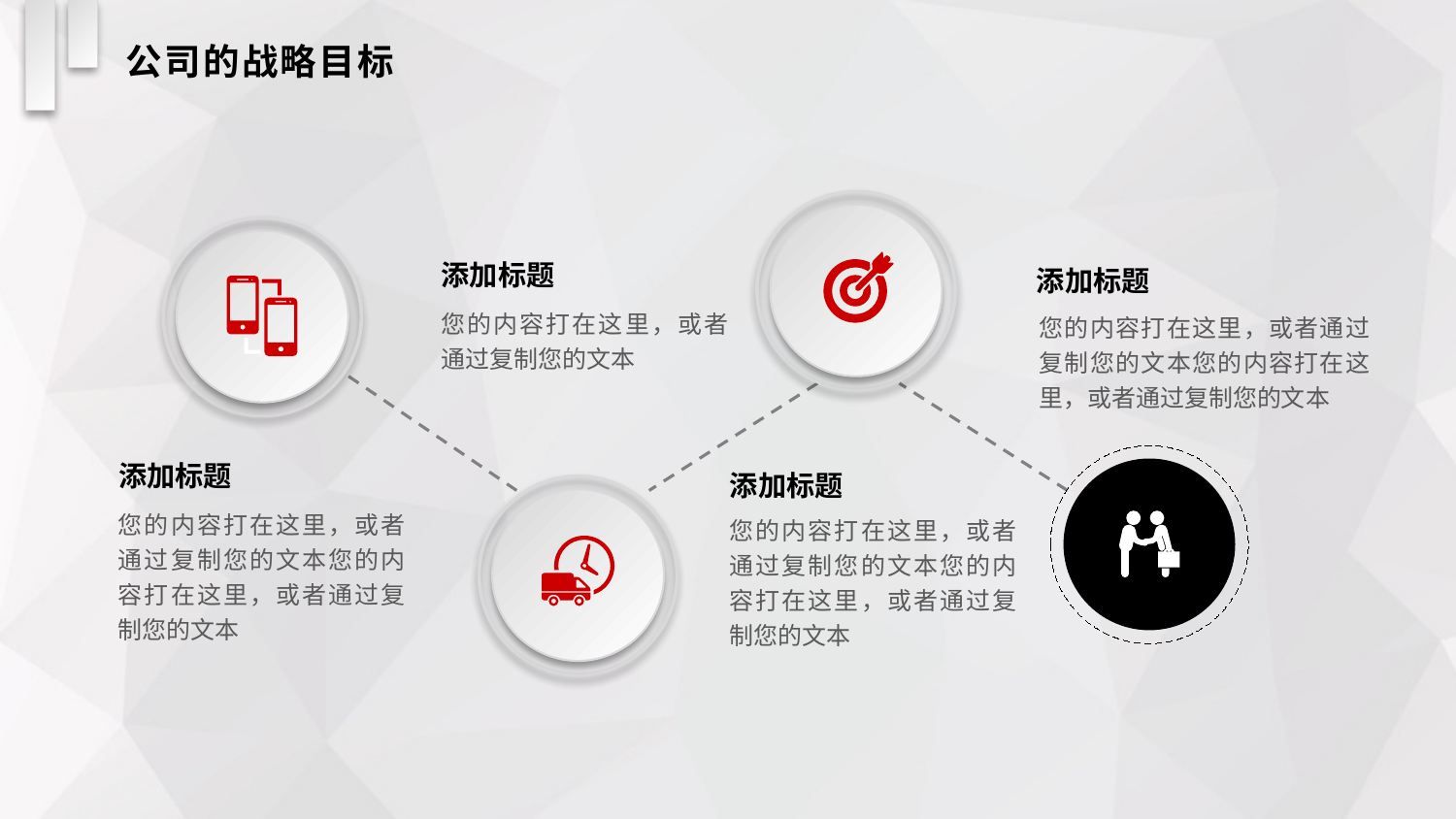

公司的战略目标

添加标题
您的内容打在这里，或者通过复制您的文本
添加标题
您的内容打在这里，或者通过复制您的文本您的内容打在这里，或者通过复制您的文本

添加标题
您的内容打在这里，或者通过复制您的文本您的内容打在这里，或者通过复制您的文本
添加标题
您的内容打在这里，或者通过复制您的文本您的内容打在这里，或者通过复制您的文本